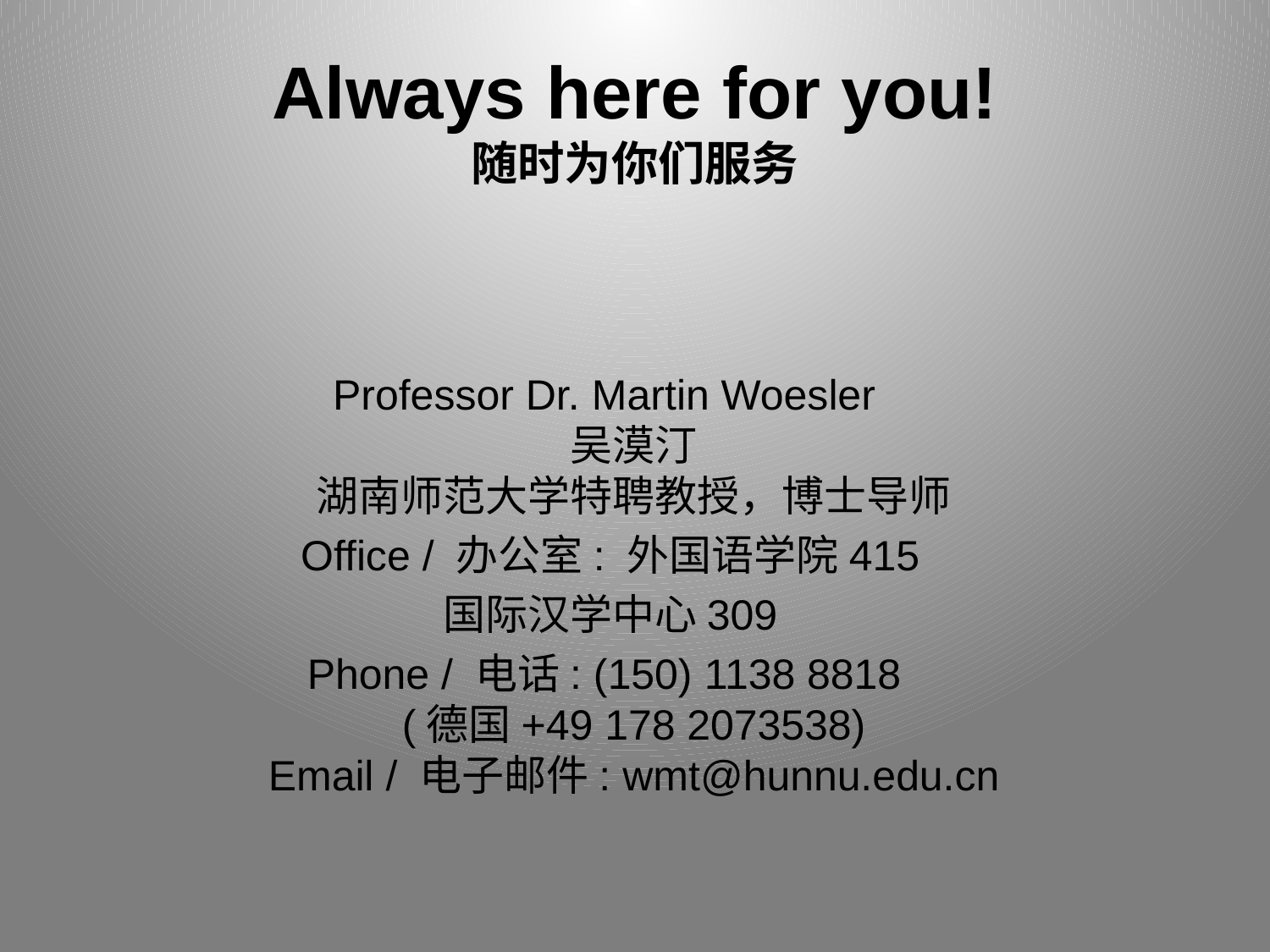

# Always here for you! 随时为你们服务
Professor Dr. Martin Woesler
吴漠汀
湖南师范大学特聘教授，博士导师
Office / 办公室: 外国语学院415
国际汉学中心309
Phone / 电话: (150) 1138 8818
(德国+49 178 2073538)
Email / 电子邮件: wmt@hunnu.edu.cn